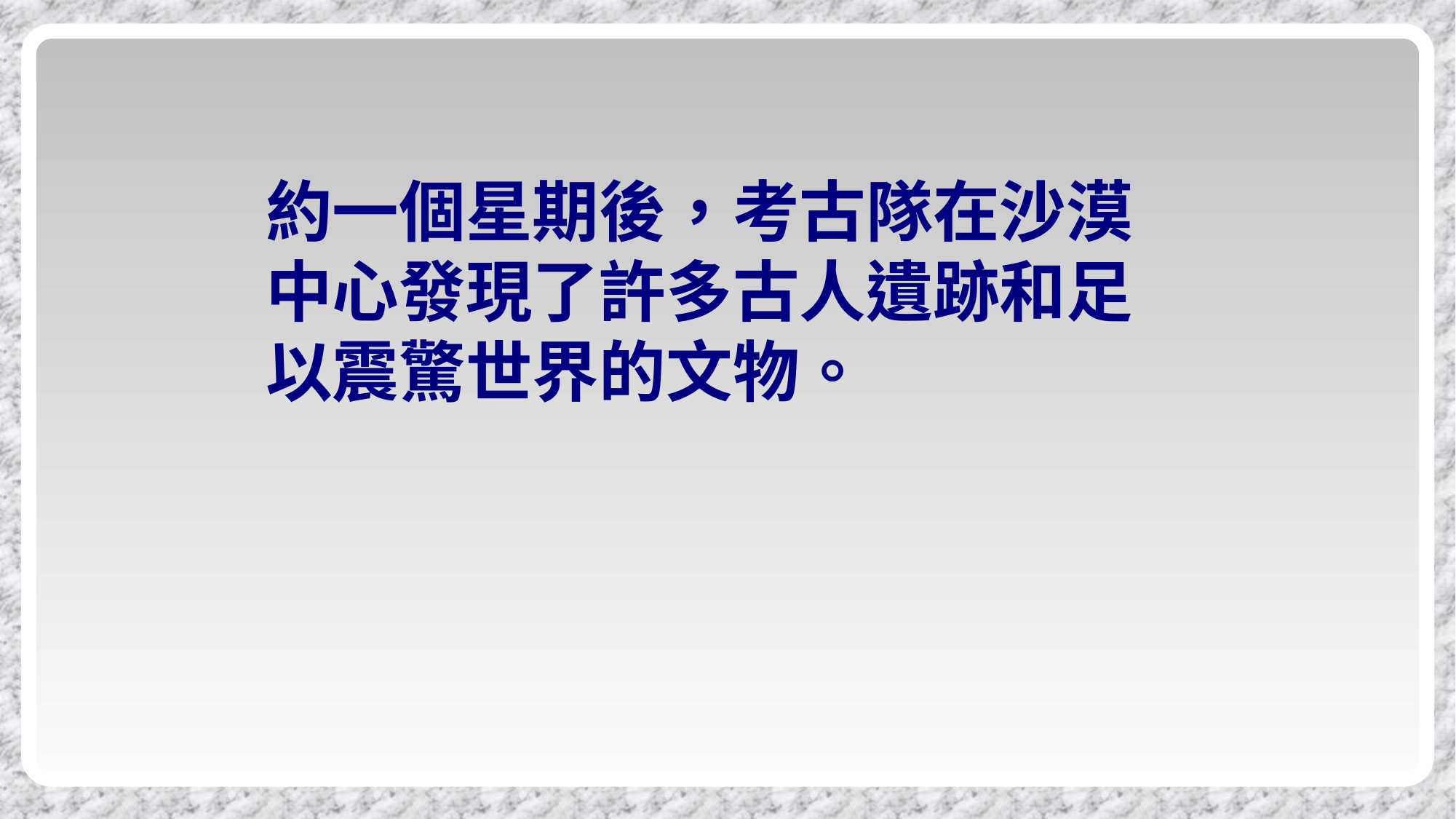

約一個星期後，考古隊在沙漠
中心發現了許多古人遺跡和足
以震驚世界的文物。